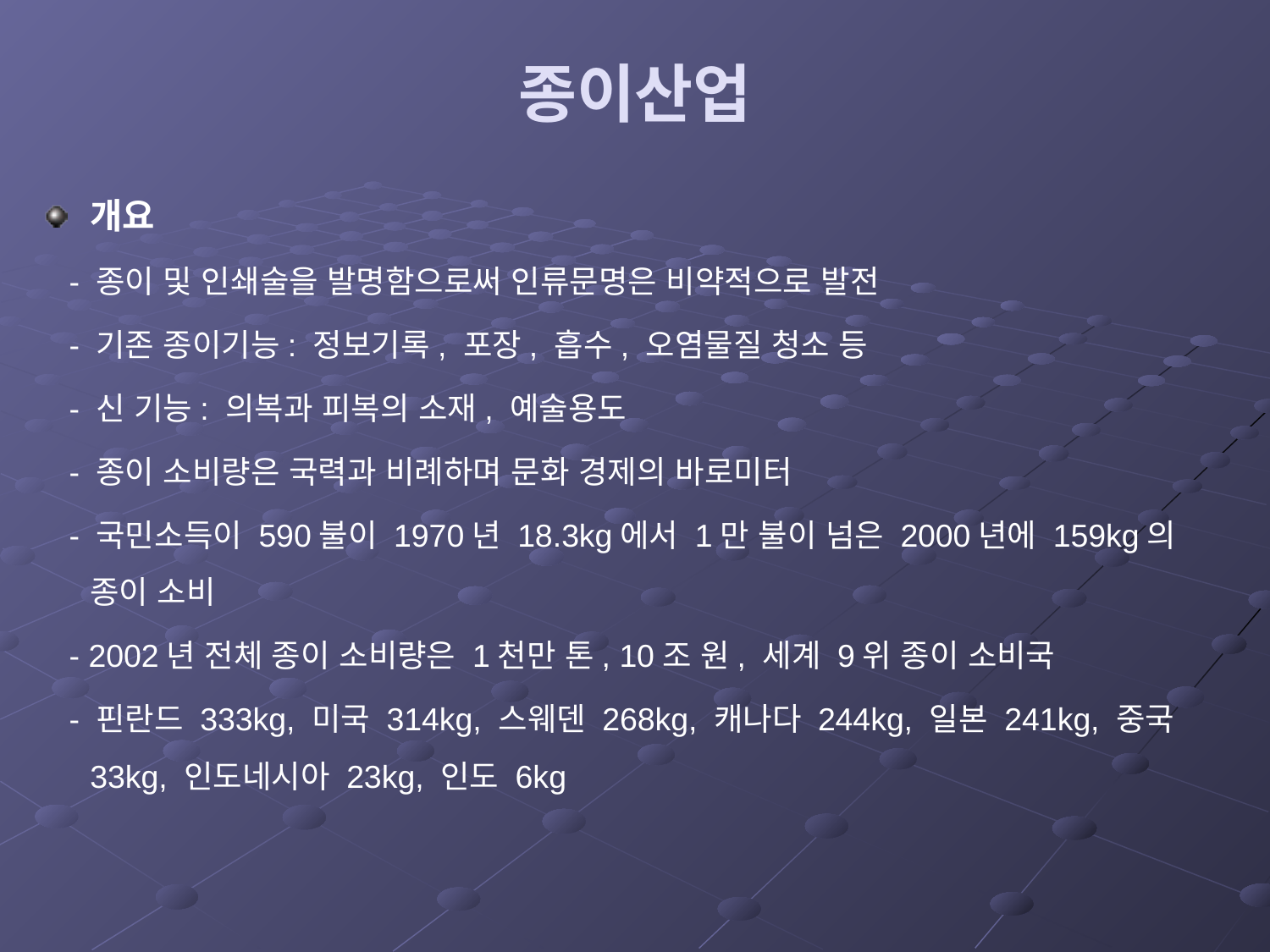

# 종이산업
개요
   - 종이 및 인쇄술을 발명함으로써 인류문명은 비약적으로 발전
   - 기존 종이기능: 정보기록, 포장, 흡수, 오염물질 청소 등
   - 신 기능: 의복과 피복의 소재, 예술용도
   - 종이 소비량은 국력과 비례하며 문화 경제의 바로미터
   - 국민소득이 590불이 1970년 18.3kg에서 1만 불이 넘은 2000년에 159kg의 종이 소비
   - 2002년 전체 종이 소비량은 1천만 톤, 10조 원, 세계 9위 종이 소비국
   - 핀란드 333kg, 미국 314kg, 스웨덴 268kg, 캐나다 244kg, 일본 241kg, 중국 33kg, 인도네시아 23kg, 인도 6kg